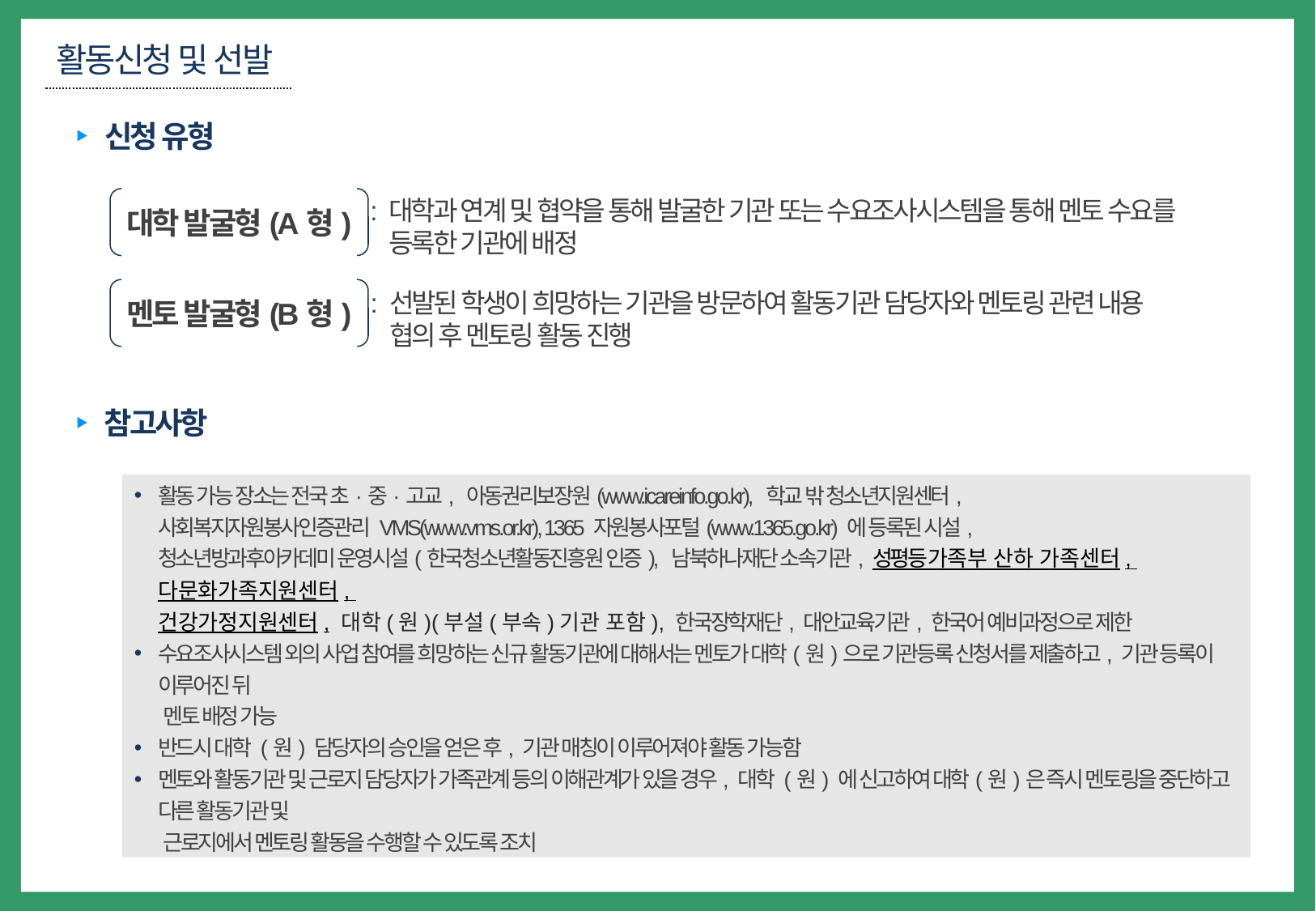

활동신청 및 선발
신청 유형

: 대학과 연계 및 협약을 통해 발굴한 기관 또는 수요조사시스템을 통해 멘토 수요를
  등록한 기관에 배정
대학 발굴형(A형)
멘토 발굴형(B형)
: 선발된 학생이 희망하는 기관을 방문하여 활동기관 담당자와 멘토링 관련 내용
  협의 후 멘토링 활동 진행
참고사항

활동 가능 장소는 전국 초·중·고교,  아동권리보장원(www.icareinfo.go.kr),  학교 밖 청소년지원센터,
사회복지자원봉사인증관리 VMS(www.vms.or.kr), 1365 자원봉사포털(www.1365.go.kr) 에 등록된 시설,
청소년방과후아카데미 운영시설(한국청소년활동진흥원 인증),  남북하나재단 소속기관, 성평등가족부 산하 가족센터,
다문화가족지원센터,
건강가정지원센터, 대학(원)(부설(부속)기관 포함), 한국장학재단, 대안교육기관, 한국어 예비과정으로 제한
수요조사시스템 외의 사업 참여를 희망하는 신규 활동기관에 대해서는 멘토가 대학(원)으로 기관등록 신청서를 제출하고, 기관 등록이 이루어진 뒤
      멘토 배정 가능
반드시 대학 (원) 담당자의 승인을 얻은 후, 기관 매칭이 이루어져야 활동 가능함
멘토와 활동기관 및 근로지 담당자가 가족관계 등의 이해관계가 있을 경우, 대학 (원) 에 신고하여 대학(원)은 즉시 멘토링을 중단하고 다른 활동기관 및
      근로지에서 멘토링 활동을 수행할 수 있도록 조치